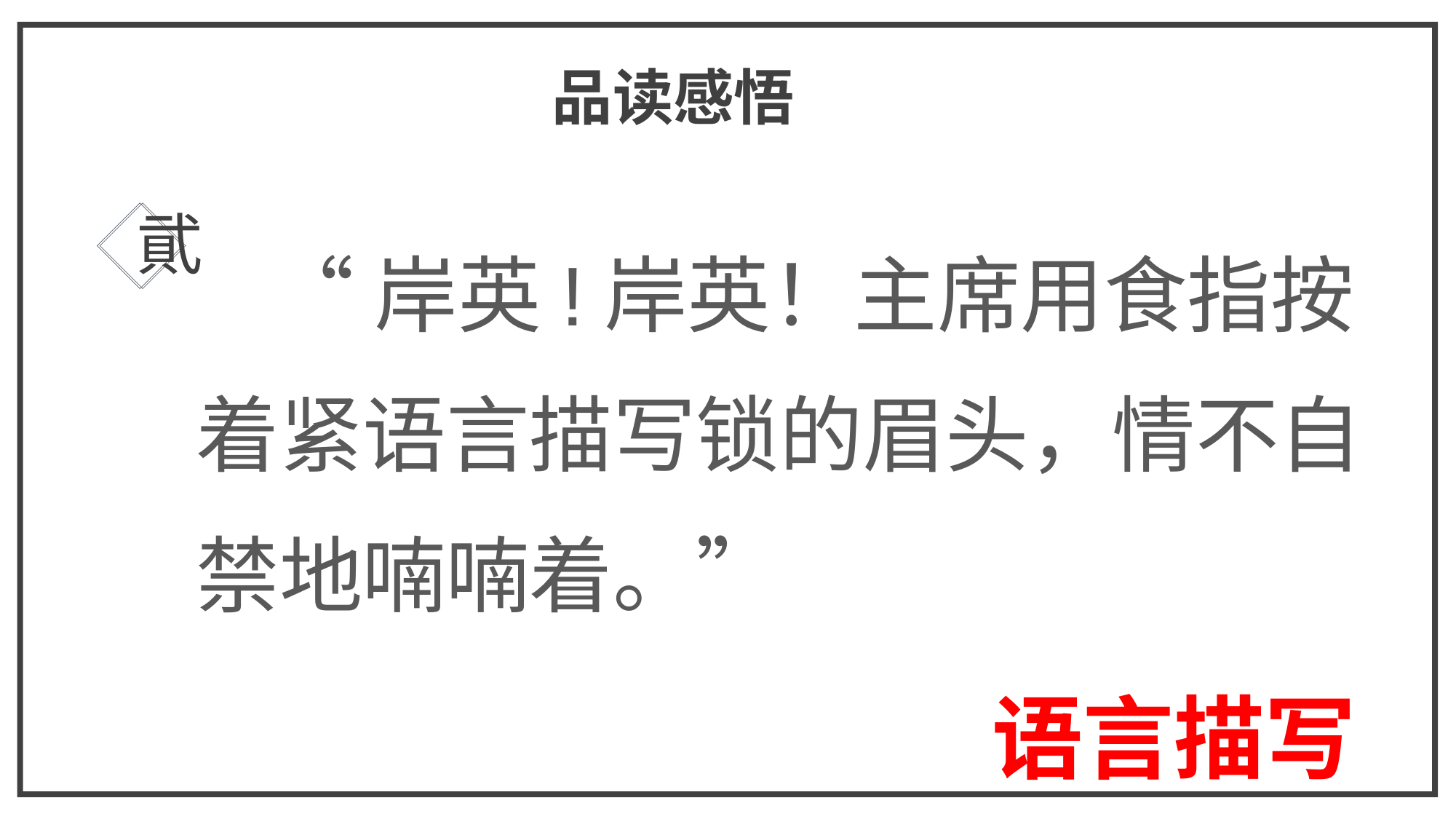

品读感悟
    “岸英!岸英！主席用食指按着紧语言描写锁的眉头，情不自禁地喃喃着。”
貮

语言描写